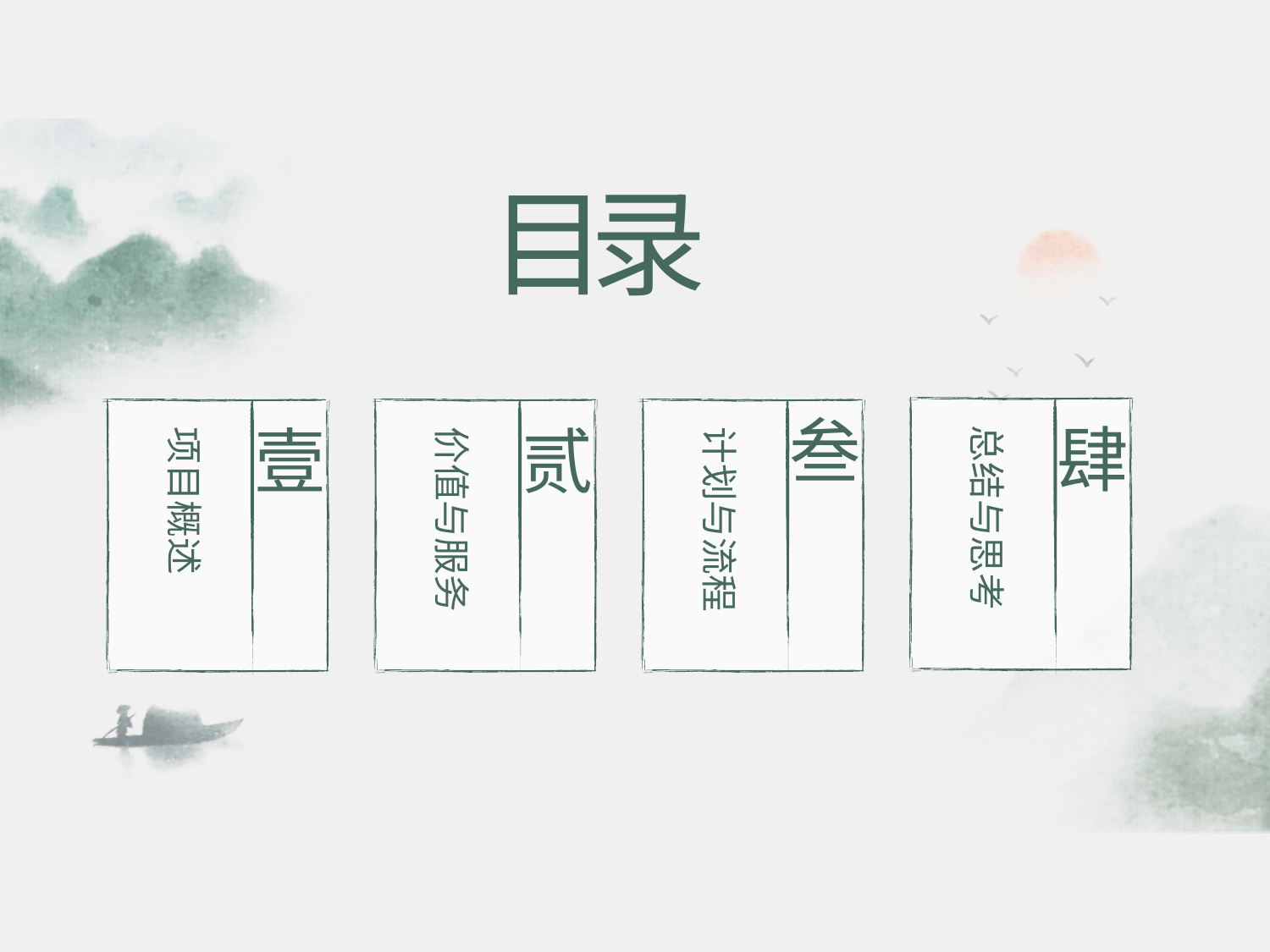

目  录

肆
壹
贰
叁
总结与思考
项目概述
价值与服务
计划与流程